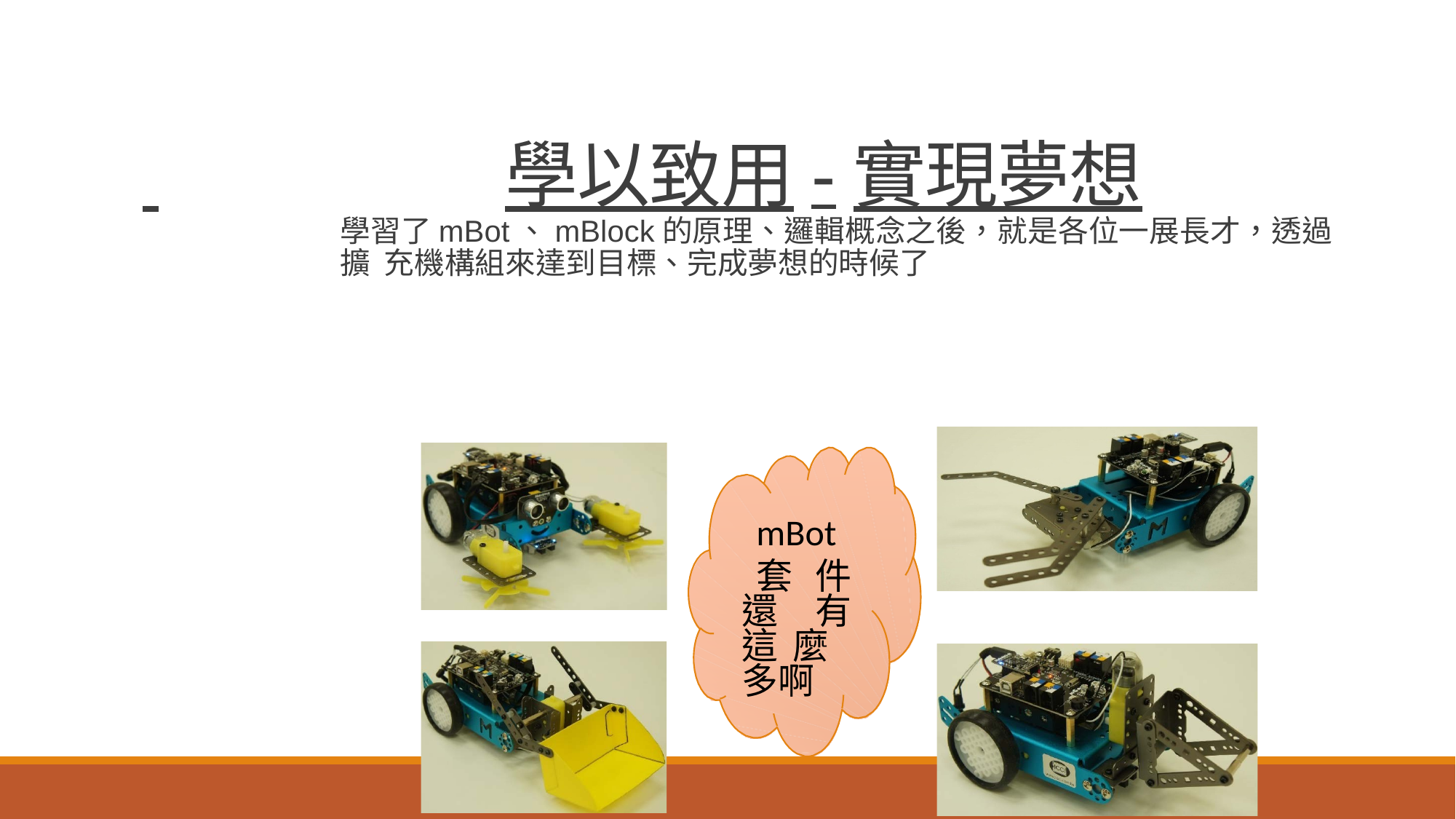

# 學以致用-實現夢想
學習了mBot、mBlock的原理、邏輯概念之後，就是各位一展長才，透過擴  充機構組來達到目標、完成夢想的時候了

mBot
套件還  有這麼  多啊